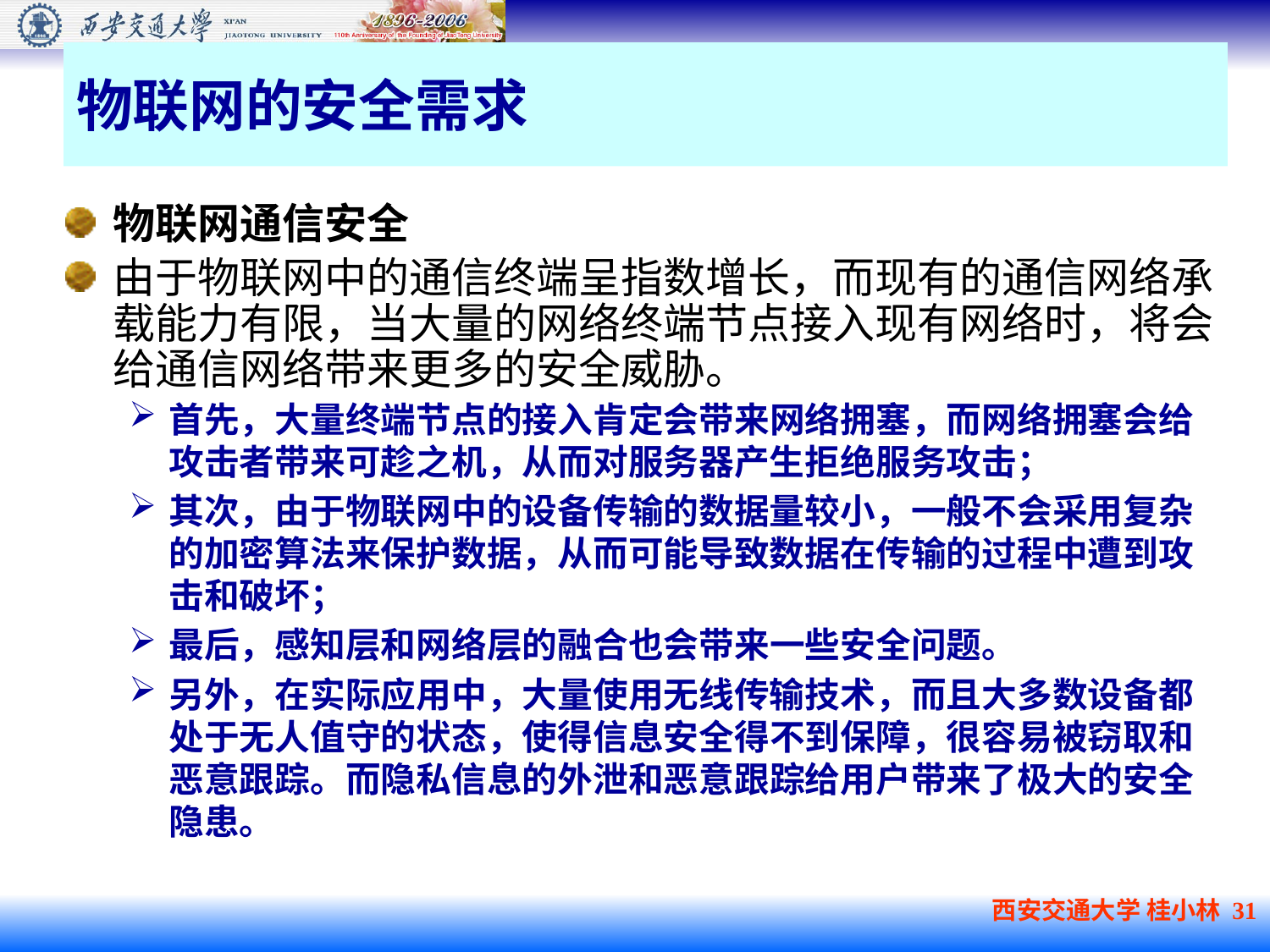

# 物联网的安全需求
物联网通信安全
由于物联网中的通信终端呈指数增长，而现有的通信网络承载能力有限，当大量的网络终端节点接入现有网络时，将会给通信网络带来更多的安全威胁。
首先，大量终端节点的接入肯定会带来网络拥塞，而网络拥塞会给攻击者带来可趁之机，从而对服务器产生拒绝服务攻击；
其次，由于物联网中的设备传输的数据量较小，一般不会采用复杂的加密算法来保护数据，从而可能导致数据在传输的过程中遭到攻击和破坏；
最后，感知层和网络层的融合也会带来一些安全问题。
另外，在实际应用中，大量使用无线传输技术，而且大多数设备都处于无人值守的状态，使得信息安全得不到保障，很容易被窃取和恶意跟踪。而隐私信息的外泄和恶意跟踪给用户带来了极大的安全隐患。
西安交通大学 桂小林 31